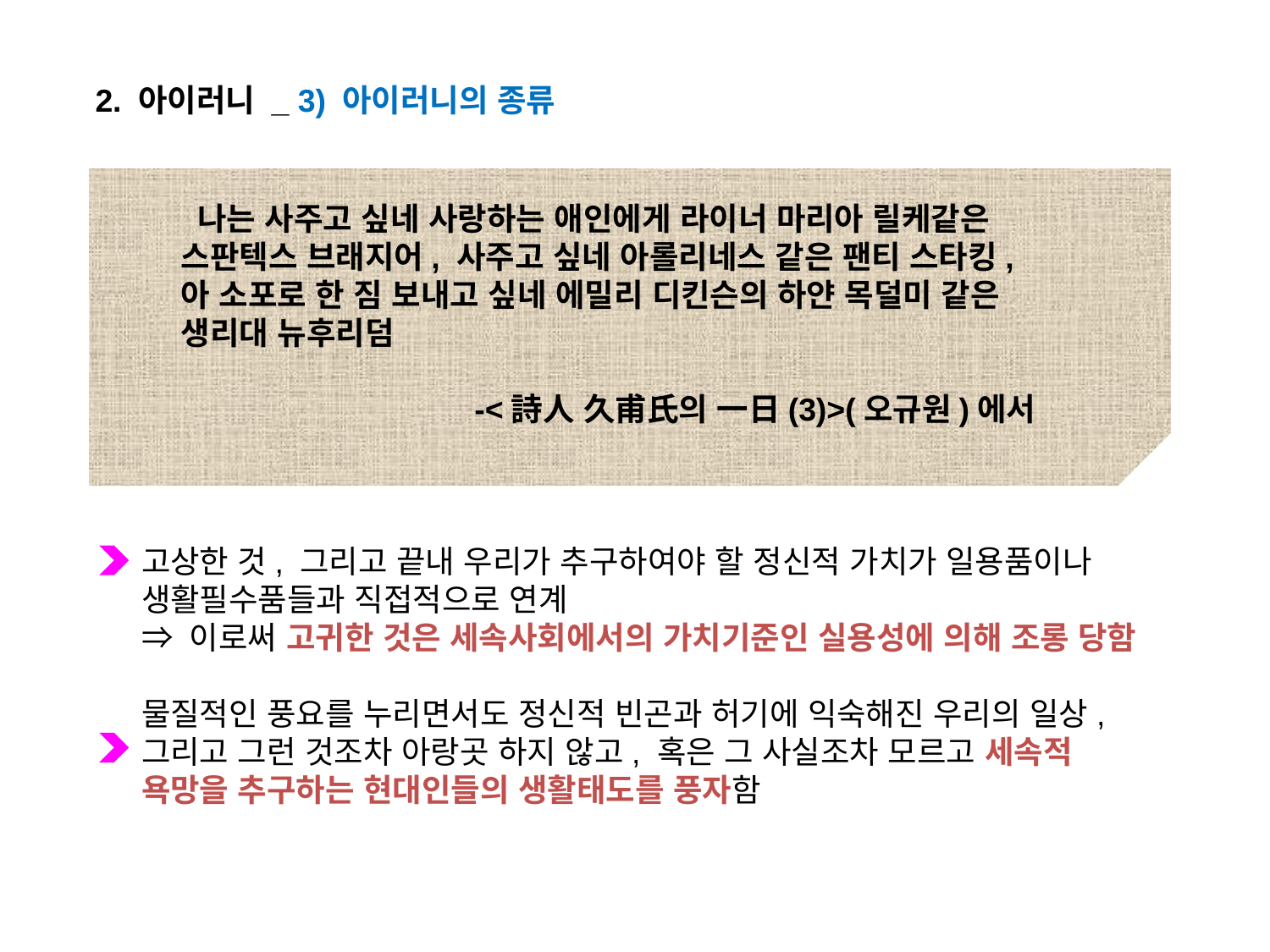

2. 아이러니 _ 3) 아이러니의 종류

 나는 사주고 싶네 사랑하는 애인에게 라이너 마리아 릴케같은
스판텍스 브래지어, 사주고 싶네 아롤리네스 같은 팬티 스타킹,
아 소포로 한 짐 보내고 싶네 에밀리 디킨슨의 하얀 목덜미 같은
생리대 뉴후리덤

                                 -<詩人 久甫氏의 一日(3)>(오규원)에서
고상한 것, 그리고 끝내 우리가 추구하여야 할 정신적 가치가 일용품이나 생활필수품들과 직접적으로 연계
⇒ 이로써 고귀한 것은 세속사회에서의 가치기준인 실용성에 의해 조롱 당함

물질적인 풍요를 누리면서도 정신적 빈곤과 허기에 익숙해진 우리의 일상, 그리고 그런 것조차 아랑곳 하지 않고, 혹은 그 사실조차 모르고 세속적 욕망을 추구하는 현대인들의 생활태도를 풍자함